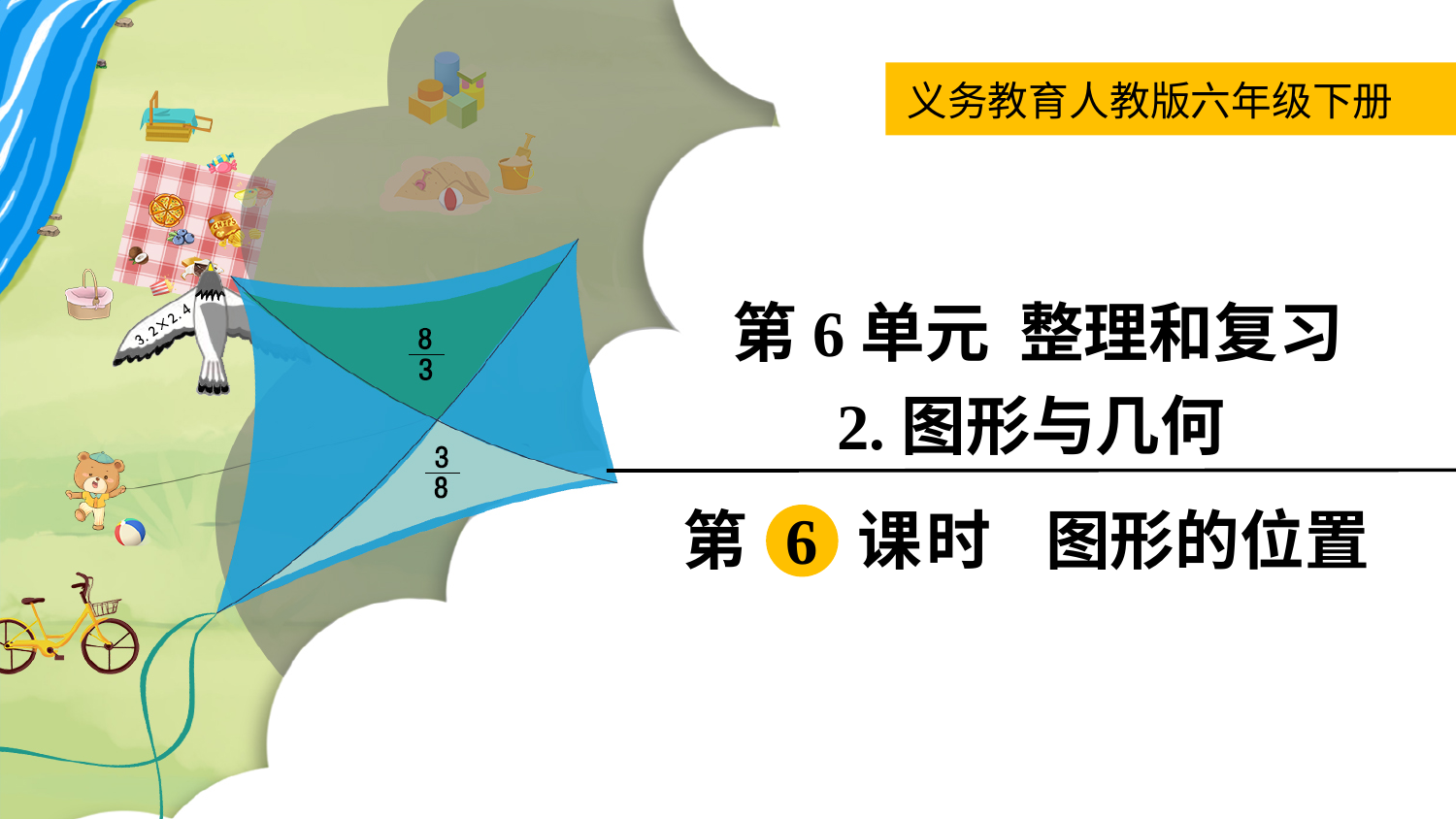

义务教育人教版六年级下册
第6单元  整理和复习
2.图形与几何
第 6 课时
图形的位置